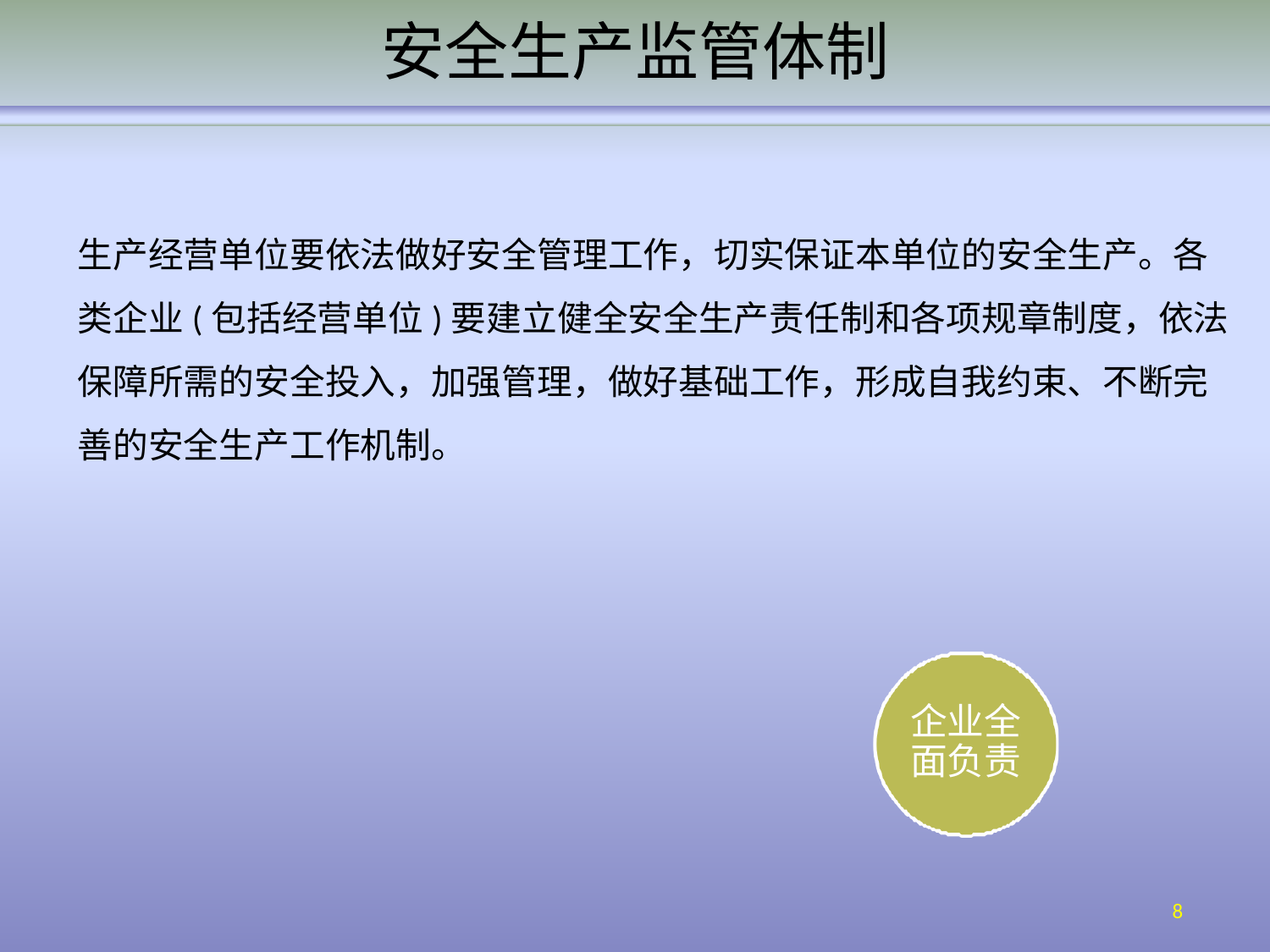

# 安全生产监管体制
生产经营单位要依法做好安全管理工作，切实保证本单位的安全生产。各 类企业(包括经营单位)要建立健全安全生产责任制和各项规章制度，依法 保障所需的安全投入，加强管理，做好基础工作，形成自我约束、不断完 善的安全生产工作机制。

企业全 面负责
8